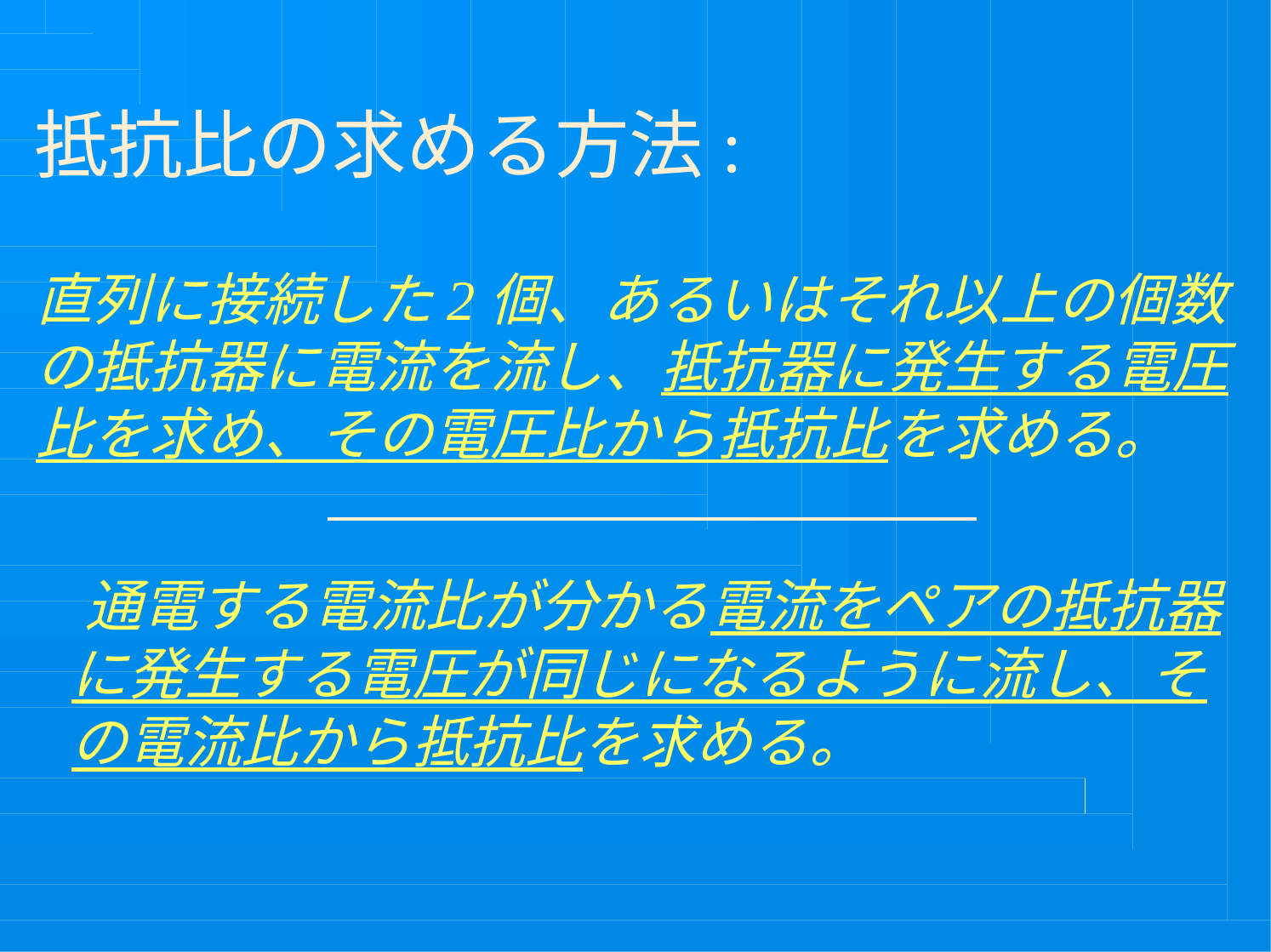

# 抵抗比の求める方法:

直列に接続した2個、あるいはそれ以上の個数の抵抗器に電流を流し、抵抗器に発生する電圧比を求め、その電圧比から抵抗比を求める。

通電する電流比が分かる電流をペアの抵抗器に発生する電圧が同じになるように流し、その電流比から抵抗比を求める。